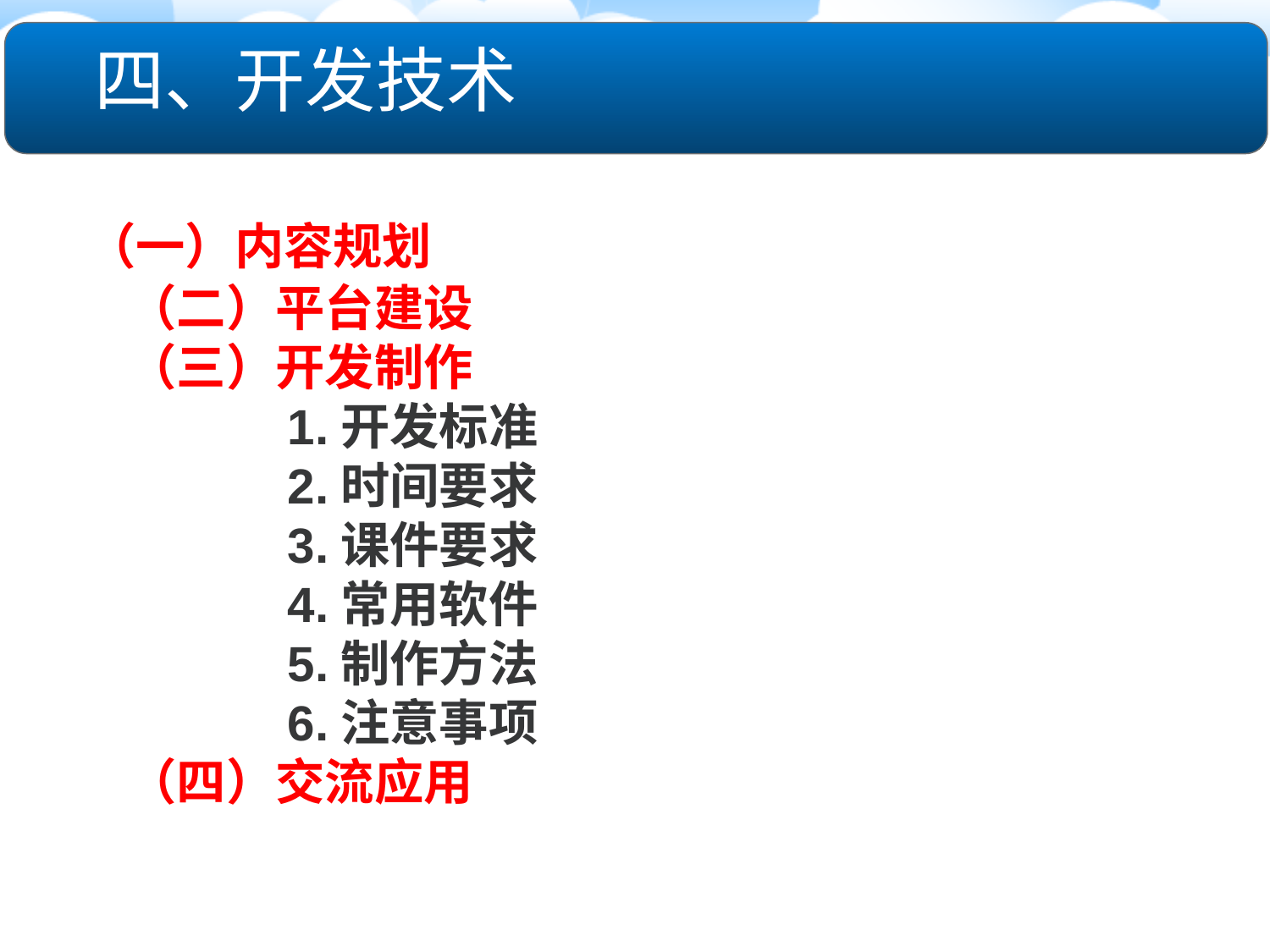

四、开发技术
   （一）内容规划
　　（二）平台建设
　　（三）开发制作
　　　　　1.开发标准
　　　　　2.时间要求
　　　　　3.课件要求
　　　　　4.常用软件
　　　　　5.制作方法
　　　　　6.注意事项
　　（四）交流应用